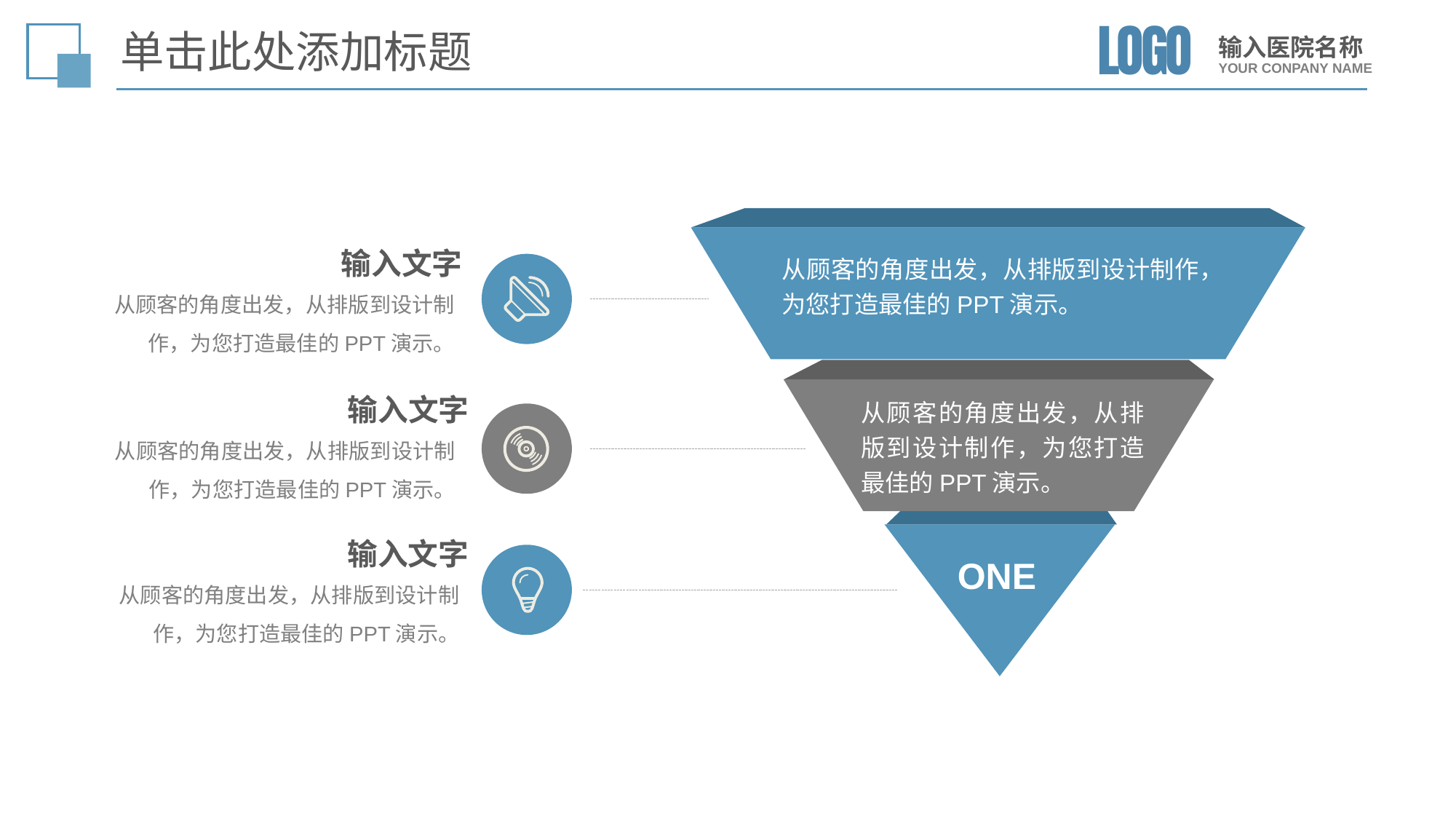

LOGO
输入医院名称
YOUR CONPANY NAME

单击此处添加标题

从顾客的角度出发，从排版到设计制作，为您打造最佳的PPT演示。

从顾客的角度出发，从排版到设计制作，为您打造最佳的PPT演示。

ONE
输入文字
从顾客的角度出发，从排版到设计制作，为您打造最佳的PPT演示。

输入文字
从顾客的角度出发，从排版到设计制作，为您打造最佳的PPT演示。

输入文字
从顾客的角度出发，从排版到设计制作，为您打造最佳的PPT演示。